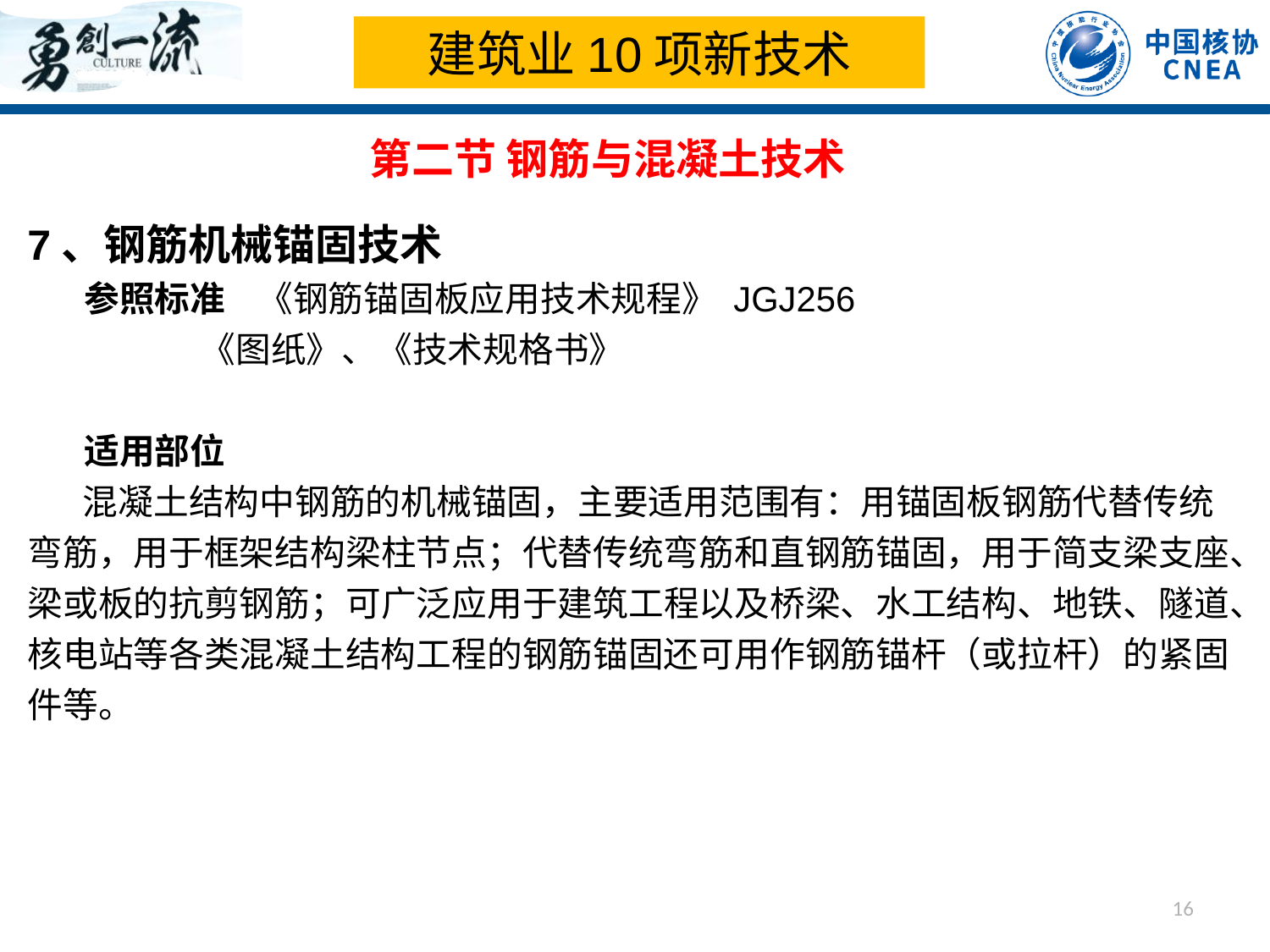

建筑业10项新技术
第二节 钢筋与混凝土技术
7、钢筋机械锚固技术
      参照标准    《钢筋锚固板应用技术规程》 JGJ256
                     《图纸》、《技术规格书》

      适用部位
      混凝土结构中钢筋的机械锚固，主要适用范围有：用锚固板钢筋代替传统弯筋，用于框架结构梁柱节点；代替传统弯筋和直钢筋锚固，用于简支梁支座、梁或板的抗剪钢筋；可广泛应用于建筑工程以及桥梁、水工结构、地铁、隧道、核电站等各类混凝土结构工程的钢筋锚固还可用作钢筋锚杆（或拉杆）的紧固件等。

16